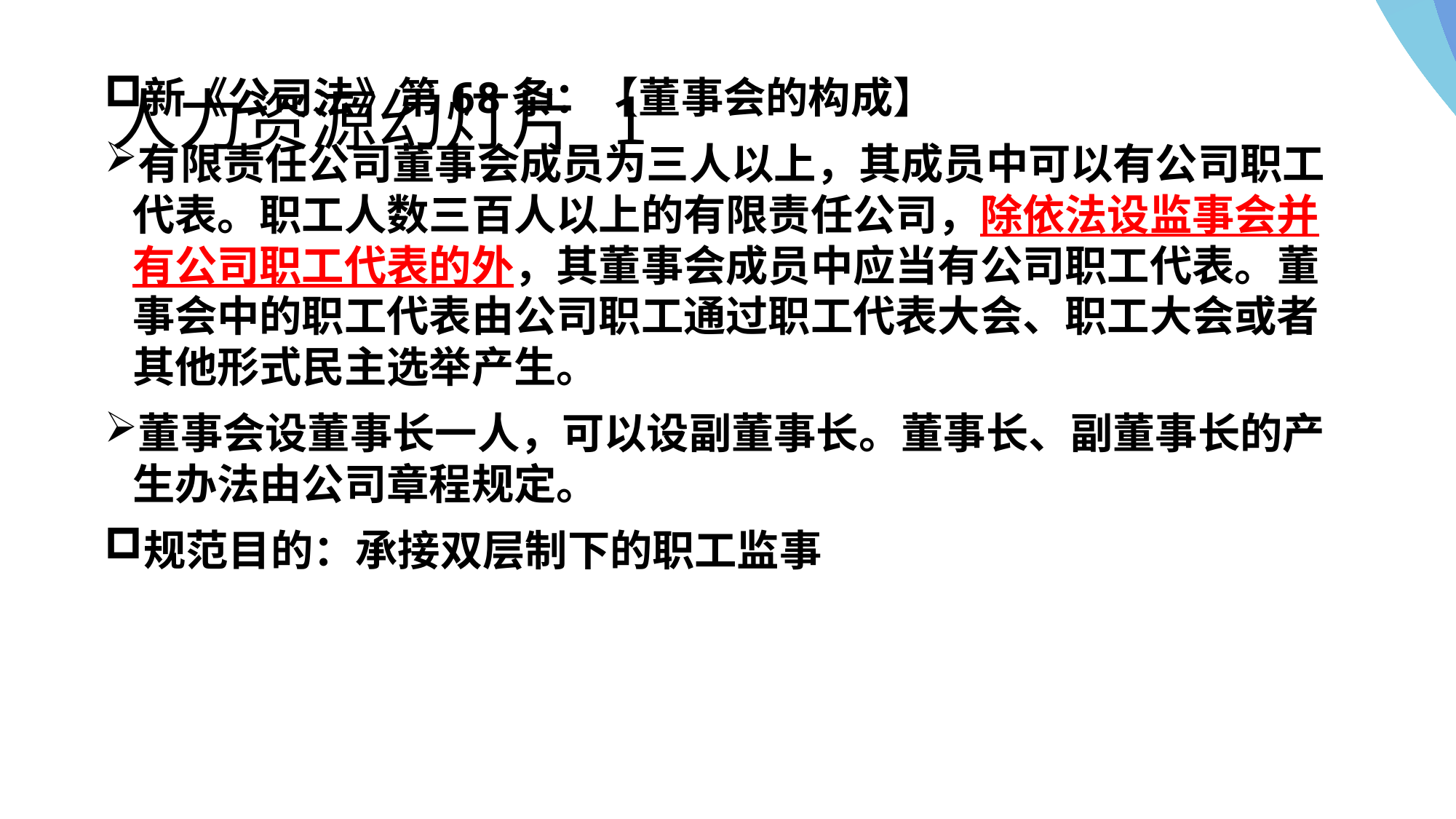

# 人力资源幻灯片 1
新《公司法》第68条：【董事会的构成】
有限责任公司董事会成员为三人以上，其成员中可以有公司职工代表。职工人数三百人以上的有限责任公司，除依法设监事会并有公司职工代表的外，其董事会成员中应当有公司职工代表。董事会中的职工代表由公司职工通过职工代表大会、职工大会或者其他形式民主选举产生。
董事会设董事长一人，可以设副董事长。董事长、副董事长的产生办法由公司章程规定。
规范目的：承接双层制下的职工监事